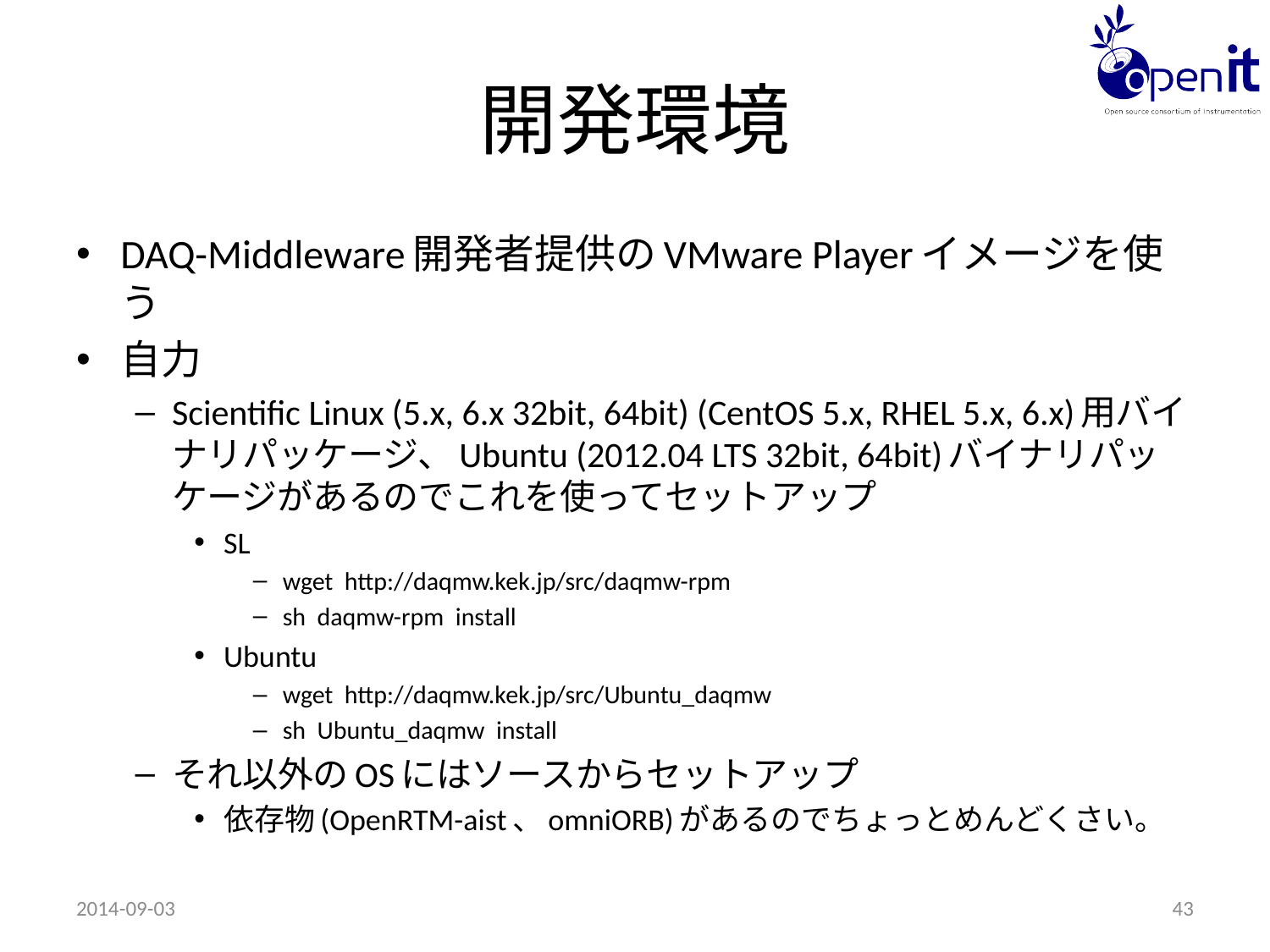

# 開発環境
DAQ-Middleware開発者提供のVMware Playerイメージを使う
自力
Scientific Linux (5.x, 6.x 32bit, 64bit) (CentOS 5.x, RHEL 5.x, 6.x)用バイナリパッケージ、Ubuntu (2012.04 LTS 32bit, 64bit)バイナリパッケージがあるのでこれを使ってセットアップ
SL
wget  http://daqmw.kek.jp/src/daqmw-rpm
sh  daqmw-rpm  install
Ubuntu
wget  http://daqmw.kek.jp/src/Ubuntu_daqmw
sh  Ubuntu_daqmw  install
それ以外のOSにはソースからセットアップ
依存物(OpenRTM-aist、omniORB)があるのでちょっとめんどくさい。
2014-09-03
43